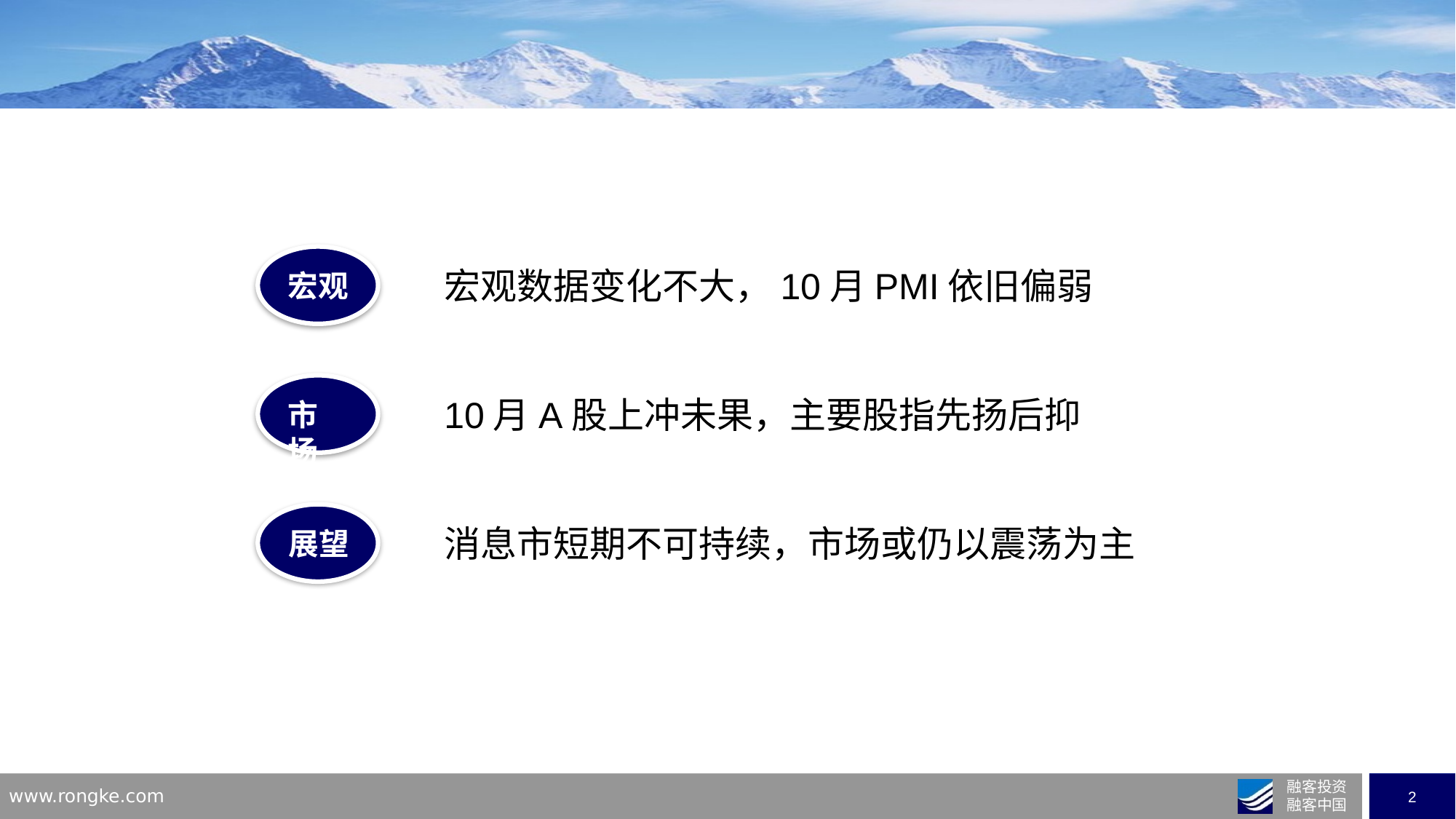

宏观数据变化不大，10月PMI依旧偏弱
宏观

10月A股上冲未果，主要股指先扬后抑
市场

消息市短期不可持续，市场或仍以震荡为主
展望